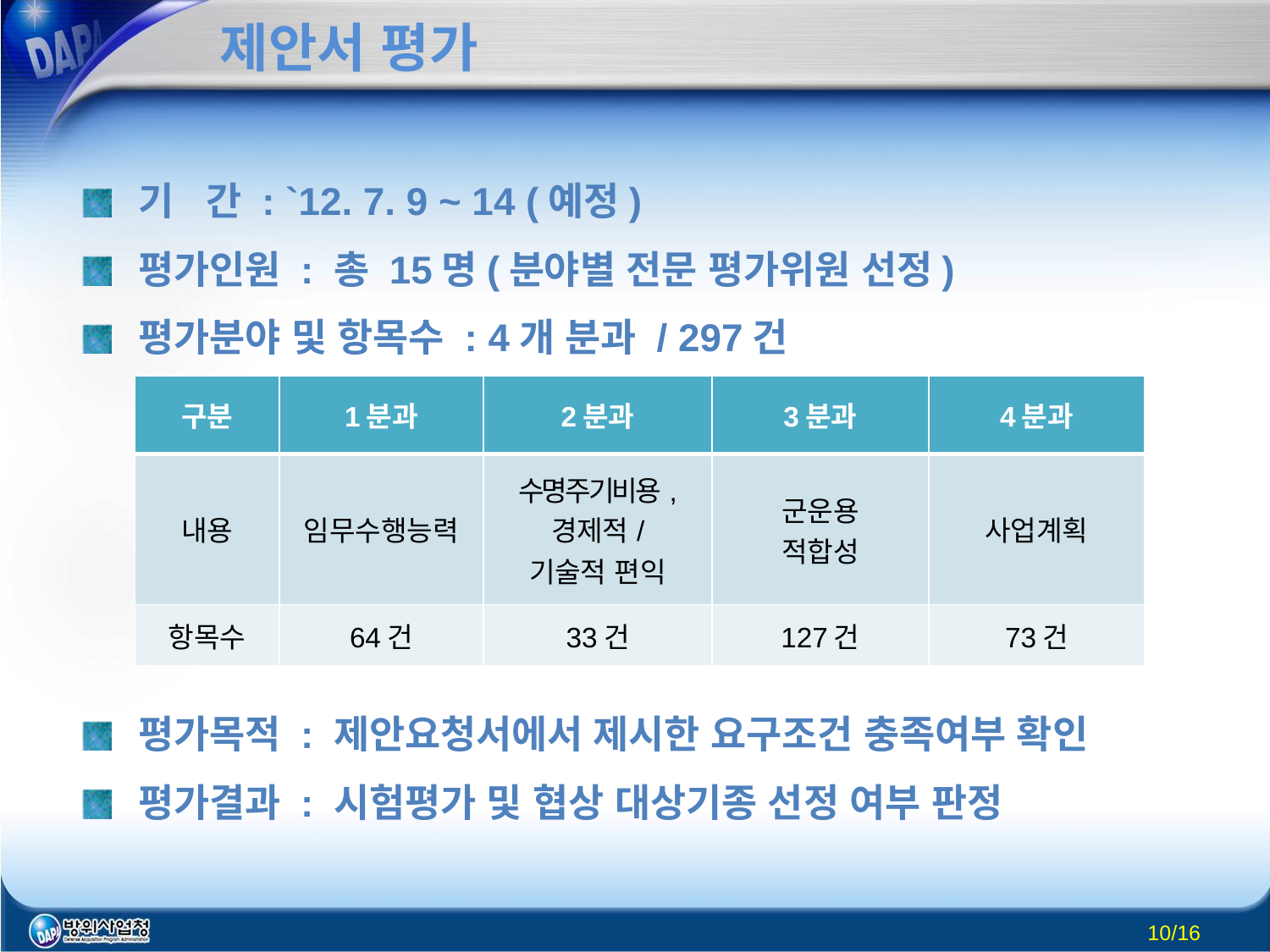

# 제안서 평가
기   간 : `12. 7. 9 ~ 14 (예정)
평가인원 : 총 15명(분야별 전문 평가위원 선정)
평가분야 및 항목수 : 4개 분과 / 297건

평가목적 : 제안요청서에서 제시한 요구조건 충족여부 확인
평가결과 : 시험평가 및 협상 대상기종 선정 여부 판정
| 구분 | 1분과 | 2분과 | 3분과 | 4분과 |
| --- | --- | --- | --- | --- |
| 내용 | 임무수행능력 | 수명주기비용, 경제적/ 기술적 편익 | 군운용 적합성 | 사업계획 |
| 항목수 | 64건 | 33건 | 127건 | 73건 |
10/16